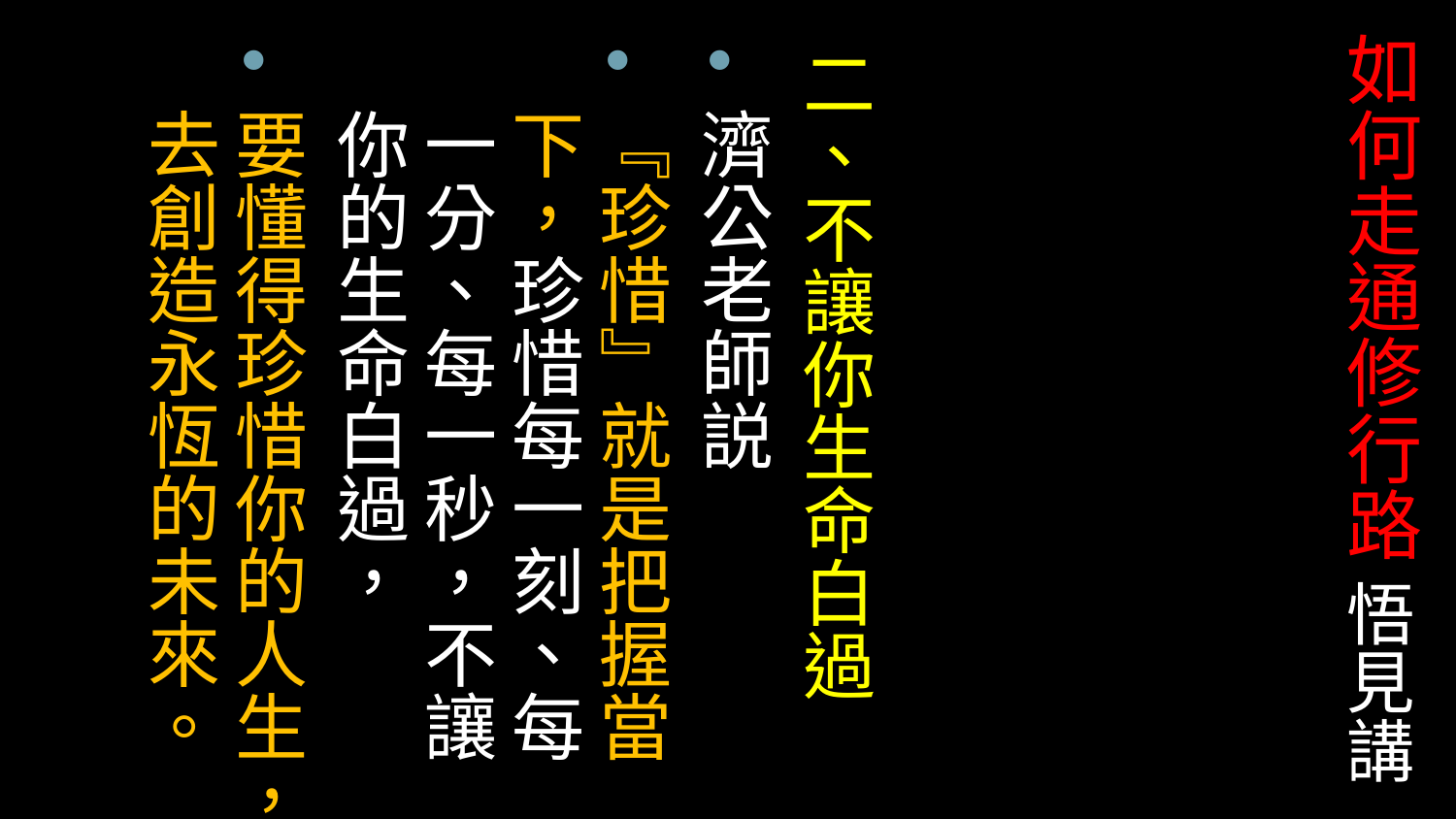

# 如何走通修行路 悟見講
二、不讓你生命白過
濟公老師説
『珍惜』就是把握當下，珍惜每一刻、每一分、每一秒，不讓你的生命白過，
要懂得珍惜你的人生，去創造永恆的未來。